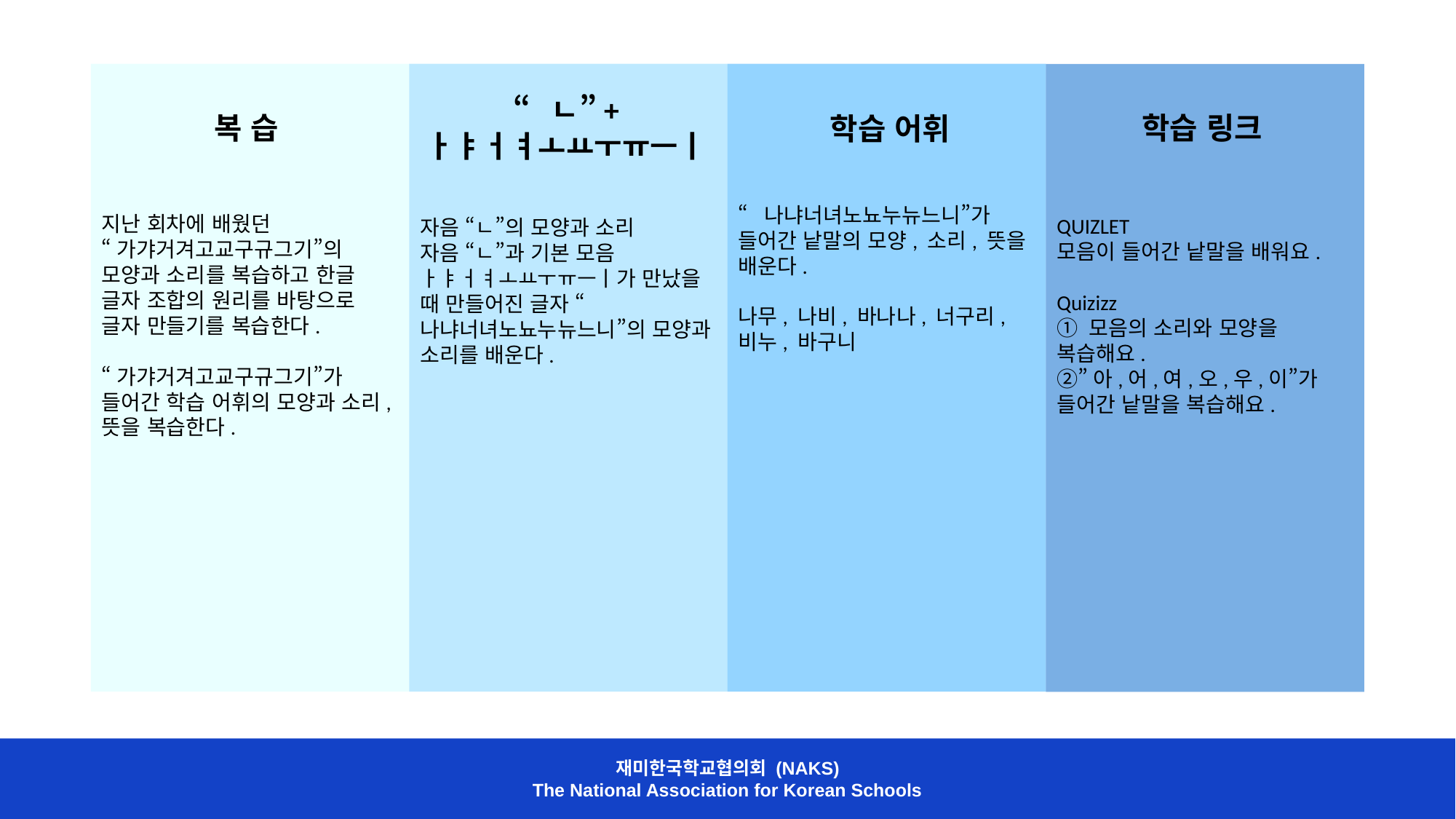

지난 회차에 배웠던
“가갸거겨고교구규그기”의 모양과 소리를 복습하고 한글 글자 조합의 원리를 바탕으로 글자 만들기를 복습한다.

“가갸거겨고교구규그기”가 들어간 학습 어휘의 모양과 소리, 뜻을 복습한다.

자음 “ㄴ”의 모양과 소리
자음 “ㄴ”과 기본 모음 ㅏㅑㅓㅕㅗㅛㅜㅠㅡㅣ가 만났을 때 만들어진 글자 “나냐너녀노뇨누뉴느니”의 모양과 소리를 배운다.

“나냐너녀노뇨누뉴느니”가 들어간 낱말의 모양, 소리, 뜻을 배운다.

나무, 나비, 바나나, 너구리, 비누, 바구니

찾

QUIZLET
모음이 들어간 낱말을 배워요.

Quizizz
① 모음의 소리와 모양을 복습해요.
②”아,어,여,오,우,이”가 들어간 낱말을 복습해요.

학습 링크
복 습
“ㄴ”+
ㅏㅑㅓㅕㅗㅛㅜㅠㅡㅣ
학습 어휘
재미한국학교협의회 (NAKS)
The National Association for Korean Schools